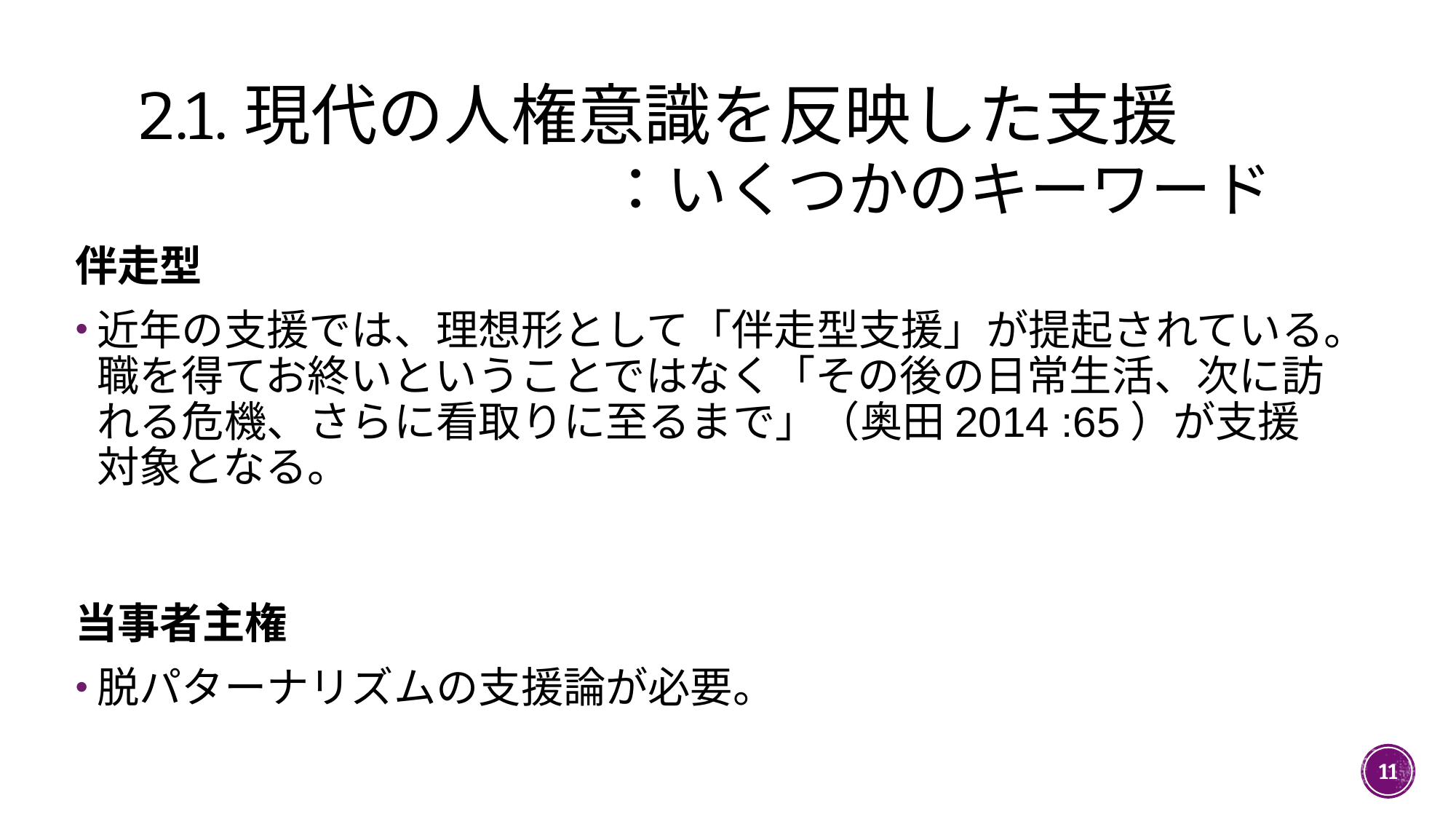

# 2.1.現代の人権意識を反映した支援 　　　　　　　：いくつかのキーワード
伴走型
近年の支援では、理想形として「伴走型支援」が提起されている。職を得てお終いということではなく「その後の日常生活、次に訪れる危機、さらに看取りに至るまで」（奥田2014 :65）が支援対象となる。

当事者主権
脱パターナリズムの支援論が必要。
11